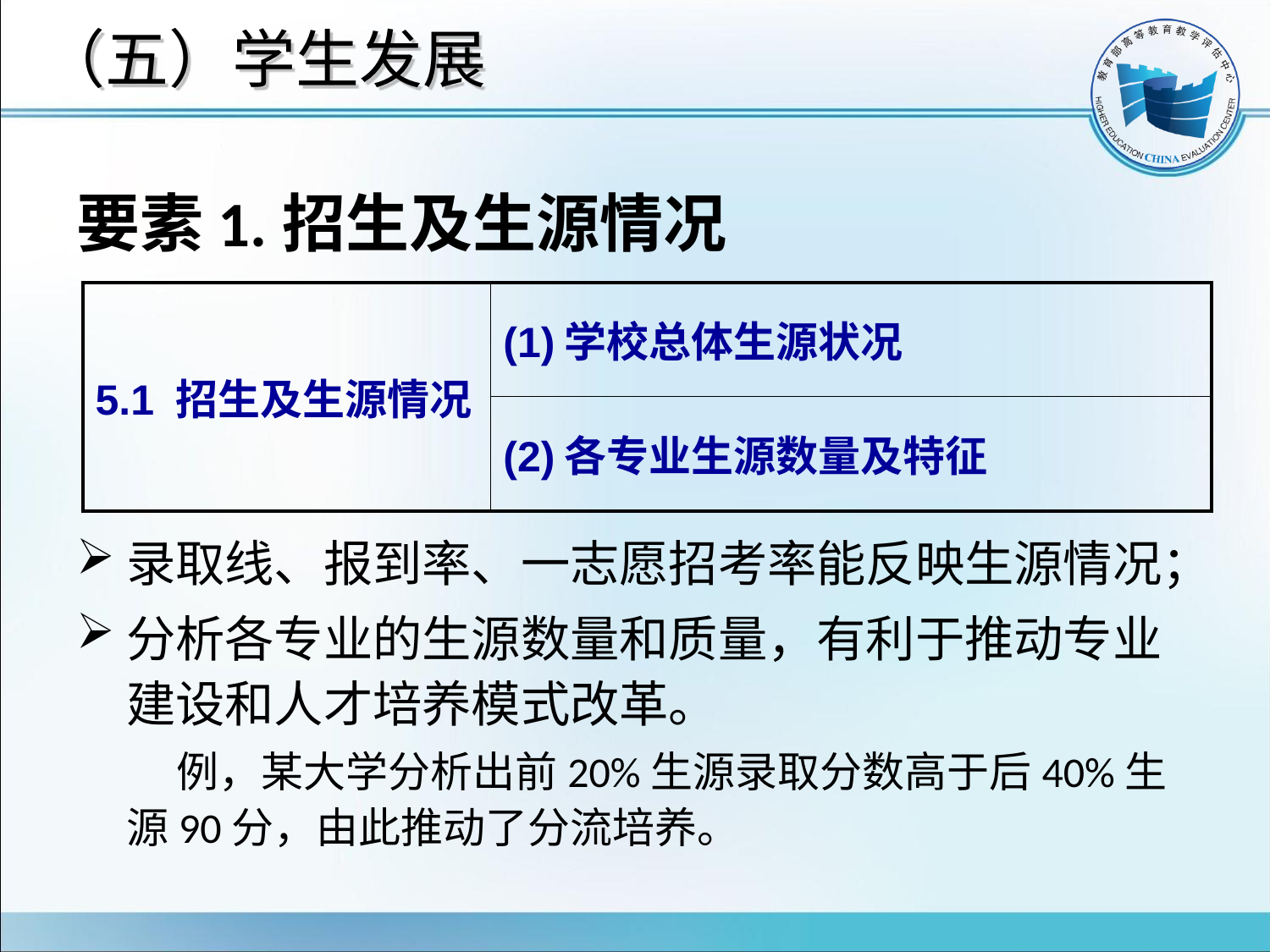

# （五）学生发展
要素1.招生及生源情况

录取线、报到率、一志愿招考率能反映生源情况；
分析各专业的生源数量和质量，有利于推动专业建设和人才培养模式改革。
例，某大学分析出前20%生源录取分数高于后40%生源90分，由此推动了分流培养。
| 5.1 招生及生源情况 | (1)学校总体生源状况 |
| --- | --- |
|  | (2)各专业生源数量及特征 |
45